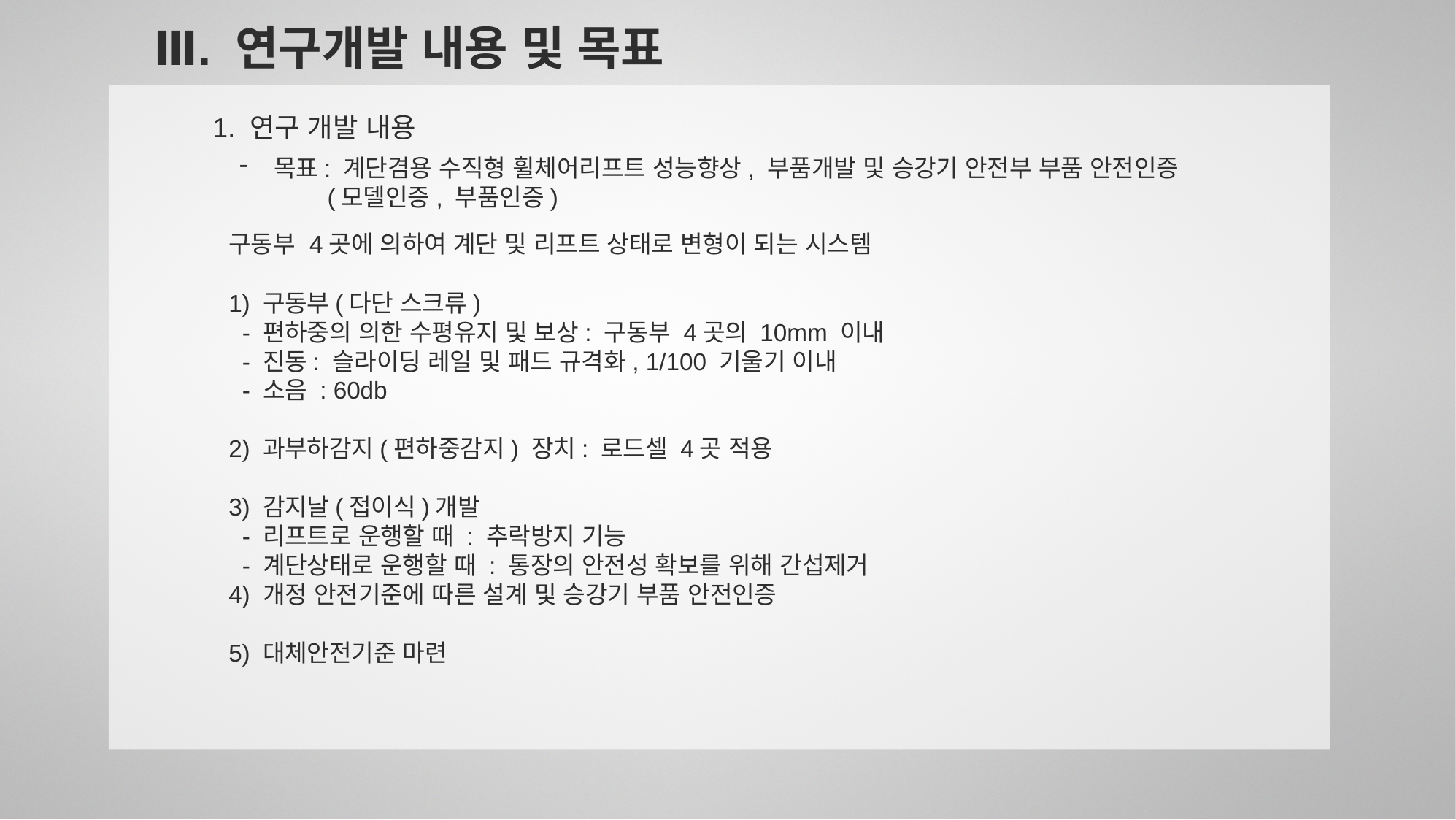

Ⅲ. 연구개발 내용 및 목표

1. 연구 개발 내용

목표: 계단겸용 수직형 휠체어리프트 성능향상, 부품개발 및 승강기 안전부 부품 안전인증
             (모델인증, 부품인증)

구동부 4곳에 의하여 계단 및 리프트 상태로 변형이 되는 시스템

1) 구동부(다단 스크류)
  - 편하중의 의한 수평유지 및 보상: 구동부 4곳의 10mm 이내
  - 진동: 슬라이딩 레일 및 패드 규격화, 1/100 기울기 이내
  - 소음 : 60db

2) 과부하감지(편하중감지) 장치: 로드셀 4곳 적용

3) 감지날(접이식)개발
  - 리프트로 운행할 때 : 추락방지 기능
  - 계단상태로 운행할 때 : 통장의 안전성 확보를 위해 간섭제거
4) 개정 안전기준에 따른 설계 및 승강기 부품 안전인증

5) 대체안전기준 마련